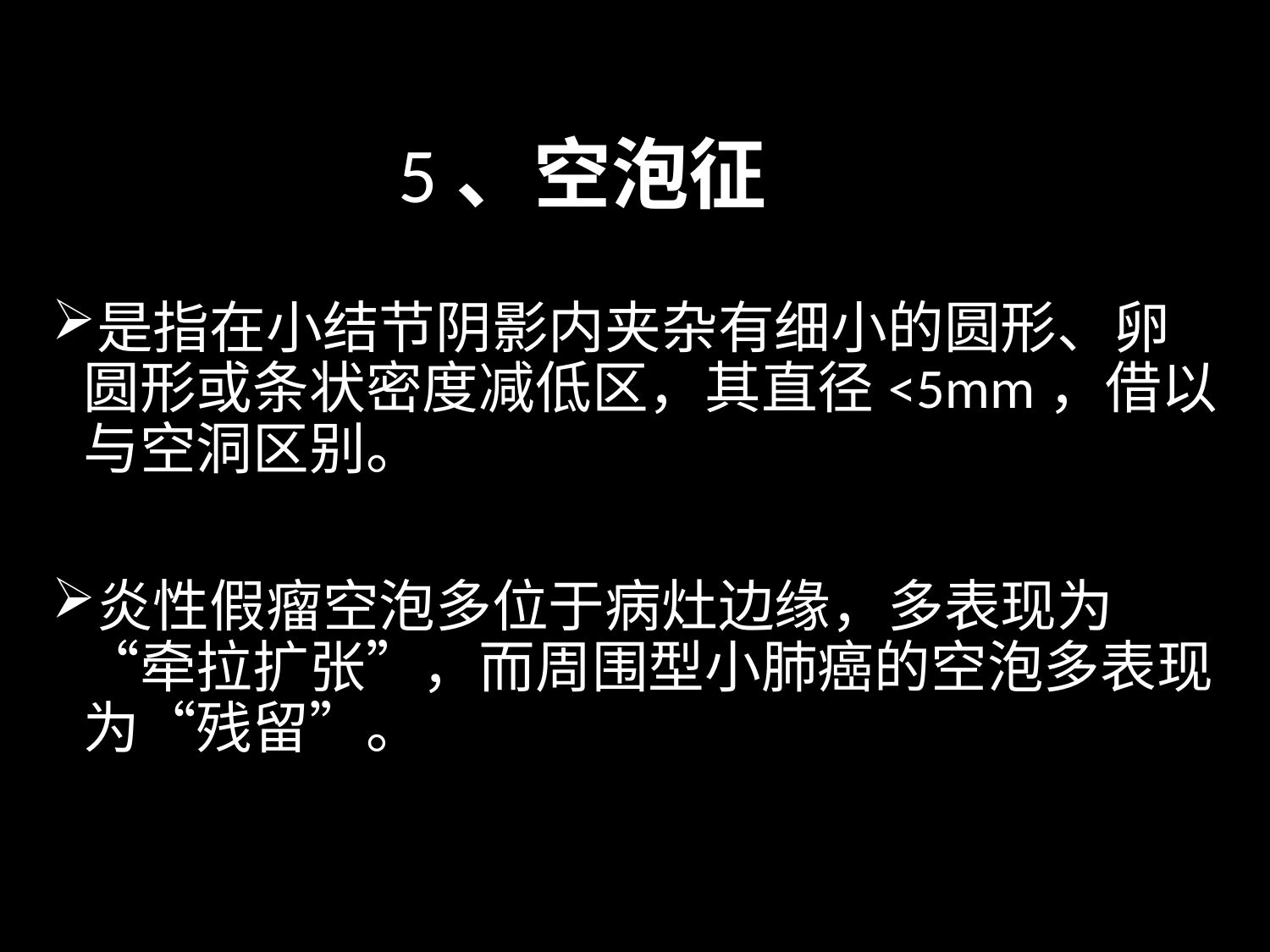

# 5、空泡征
是指在小结节阴影内夹杂有细小的圆形、卵圆形或条状密度减低区，其直径<5mm，借以与空洞区别。

炎性假瘤空泡多位于病灶边缘，多表现为“牵拉扩张”，而周围型小肺癌的空泡多表现为“残留”。